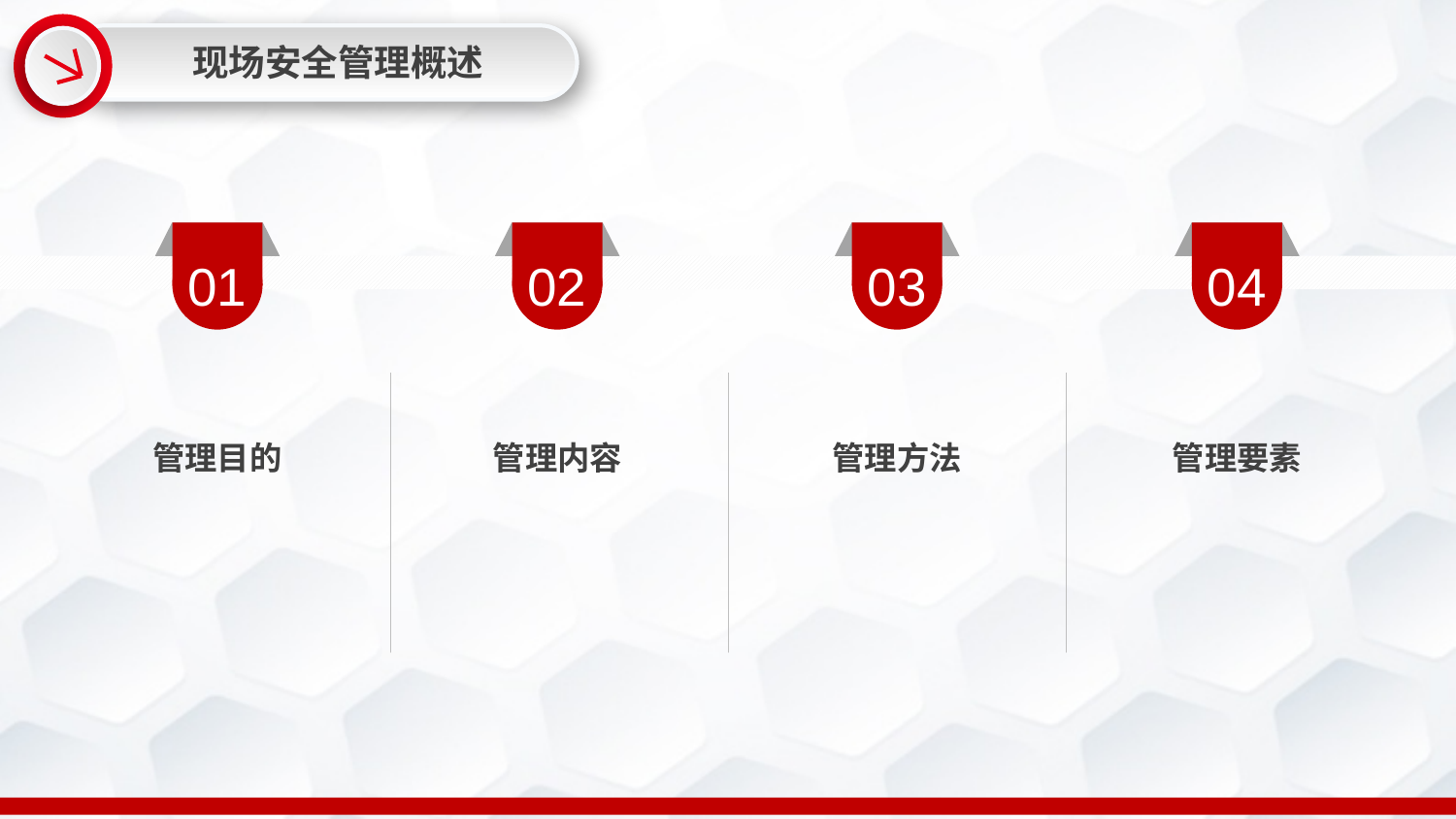

现场安全管理概述

01

02

03

04

管理目的
管理内容
管理方法
管理要素